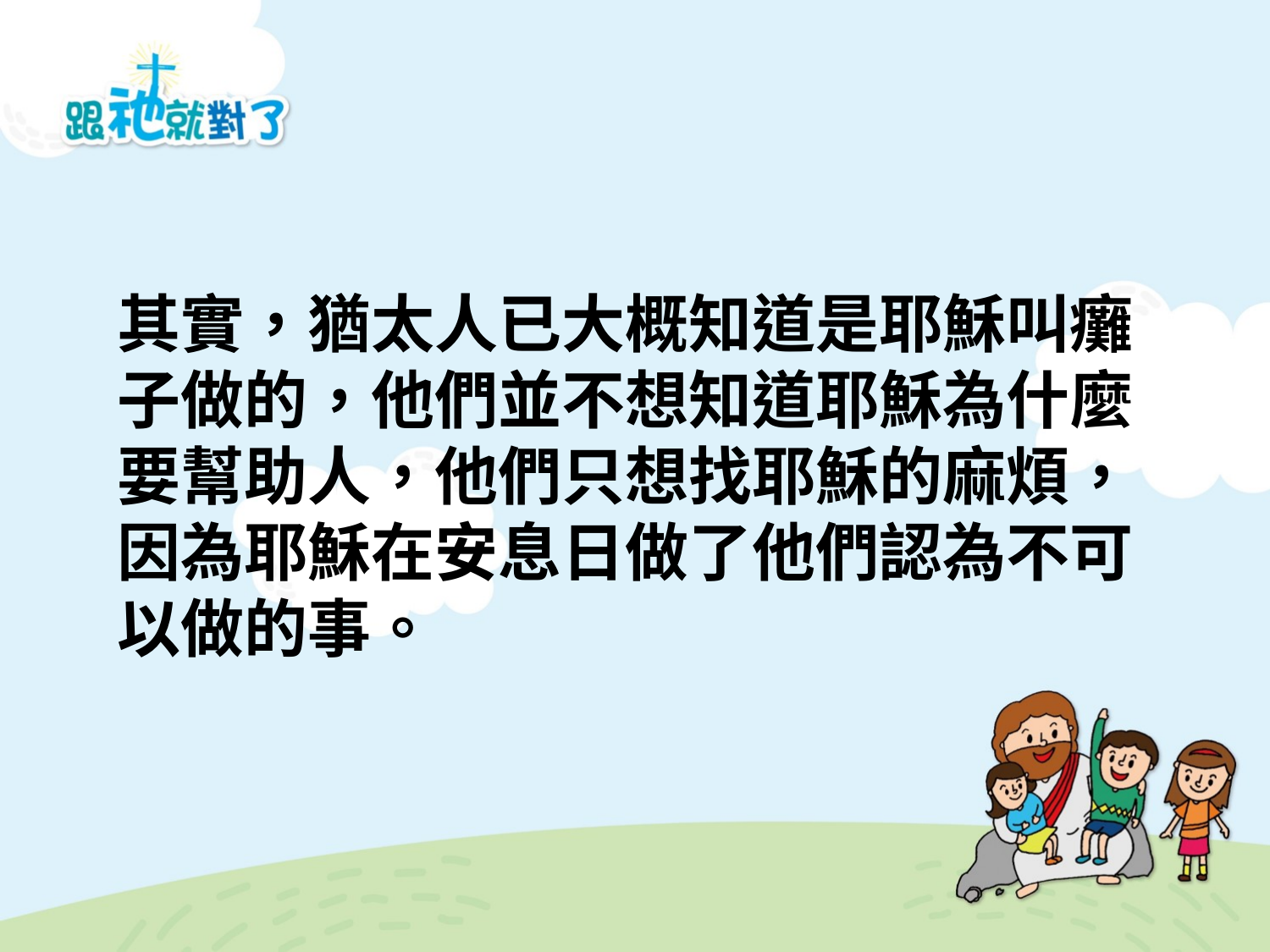

其實，猶太人已大概知道是耶穌叫癱子做的，他們並不想知道耶穌為什麼要幫助人，他們只想找耶穌的麻煩，因為耶穌在安息日做了他們認為不可以做的事。